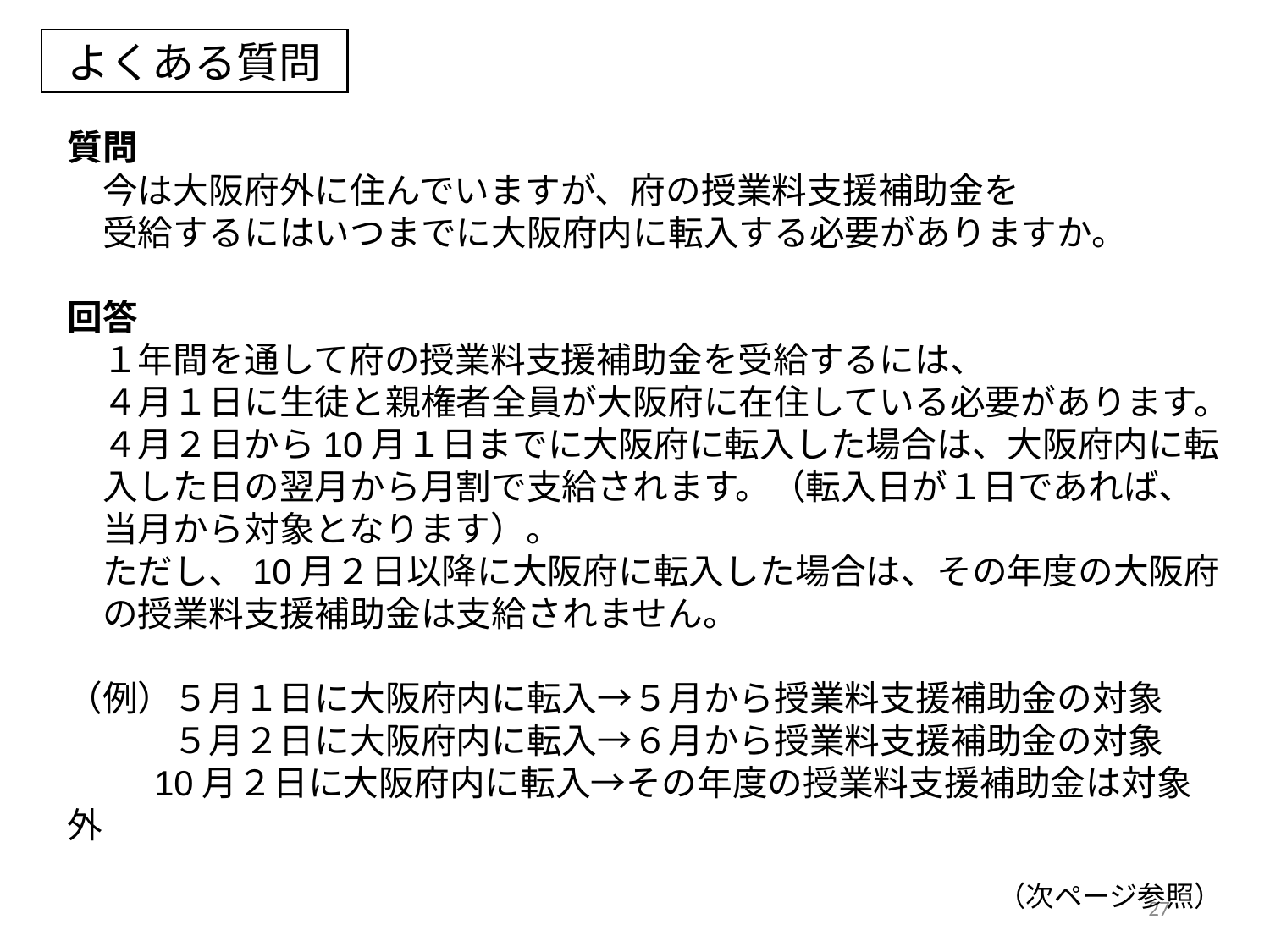

よくある質問
質問
　今は大阪府外に住んでいますが、府の授業料支援補助金を
　受給するにはいつまでに大阪府内に転入する必要がありますか。

回答
　１年間を通して府の授業料支援補助金を受給するには、
　４月１日に生徒と親権者全員が大阪府に在住している必要があります。
　４月２日から10月１日までに大阪府に転入した場合は、大阪府内に転
　入した日の翌月から月割で支給されます。（転入日が１日であれば、
　当月から対象となります）。
　ただし、10月２日以降に大阪府に転入した場合は、その年度の大阪府
　の授業料支援補助金は支給されません。

（例）５月１日に大阪府内に転入→５月から授業料支援補助金の対象
　　　５月２日に大阪府内に転入→６月から授業料支援補助金の対象
　　 10月２日に大阪府内に転入→その年度の授業料支援補助金は対象外

（次ページ参照）
27